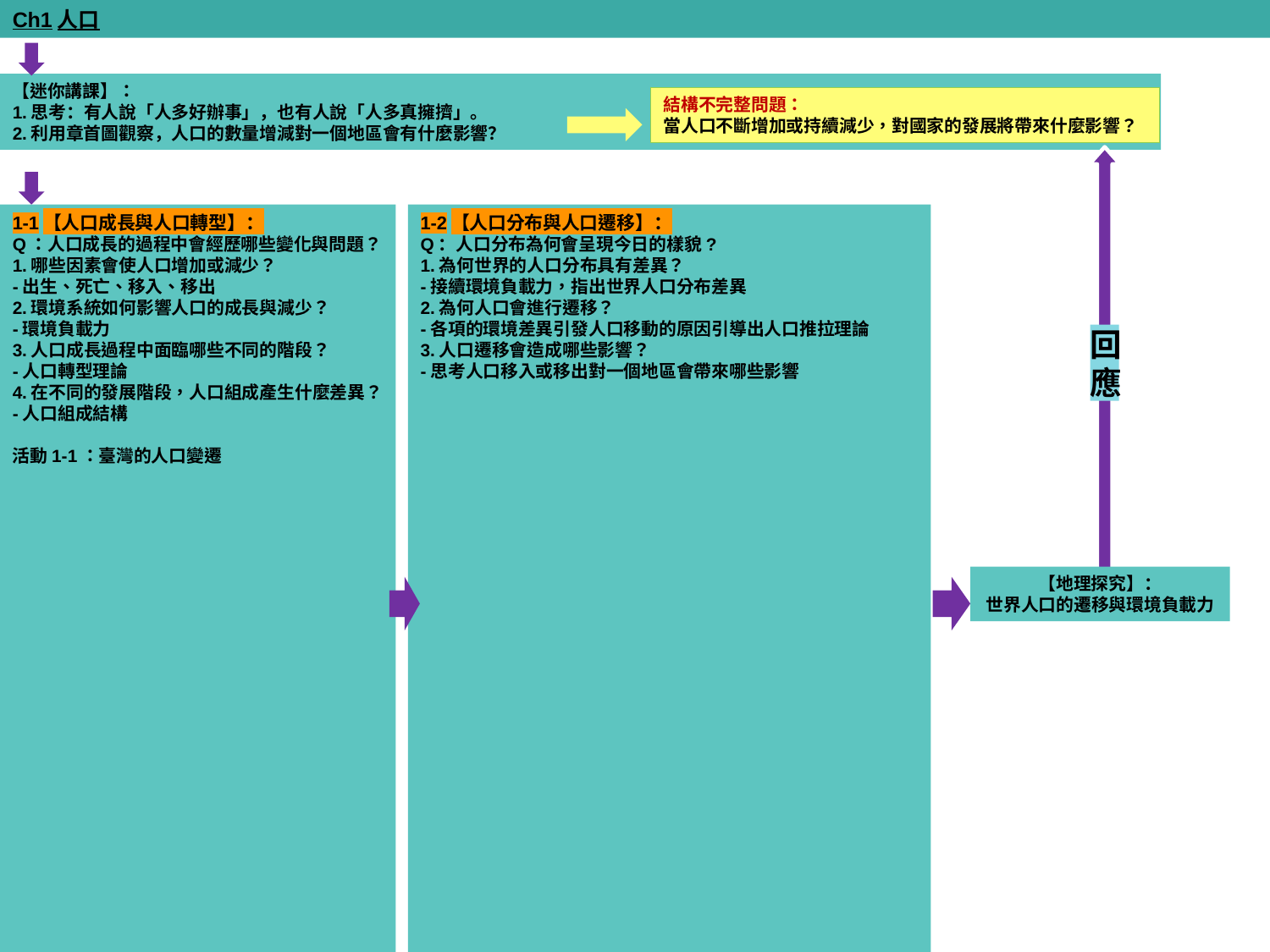

Ch1人口

【迷你講課】：
1.思考：有人說「人多好辦事」，也有人說「人多真擁擠」。
2.利用章首圖觀察，人口的數量增減對一個地區會有什麼影響？

結構不完整問題：
當人口不斷增加或持續減少，對國家的發展將帶來什麼影響？

1-2【人口分布與人口遷移】：
Q：人口分布為何會呈現今日的樣貌?
1.為何世界的人口分布具有差異？
-接續環境負載力，指出世界人口分布差異
2.為何人口會進行遷移？
-各項的環境差異引發人口移動的原因引導出人口推拉理論
3.人口遷移會造成哪些影響？
-思考人口移入或移出對一個地區會帶來哪些影響

1-1【人口成長與人口轉型】：
Q：人口成長的過程中會經歷哪些變化與問題？
1.哪些因素會使人口增加或減少？
-出生、死亡、移入、移出
2.環境系統如何影響人口的成長與減少？
-環境負載力
3.人口成長過程中面臨哪些不同的階段？
-人口轉型理論
4.在不同的發展階段，人口組成產生什麼差異？
-人口組成結構

活動1-1：臺灣的人口變遷

回應
【地理探究】：
世界人口的遷移與環境負載力